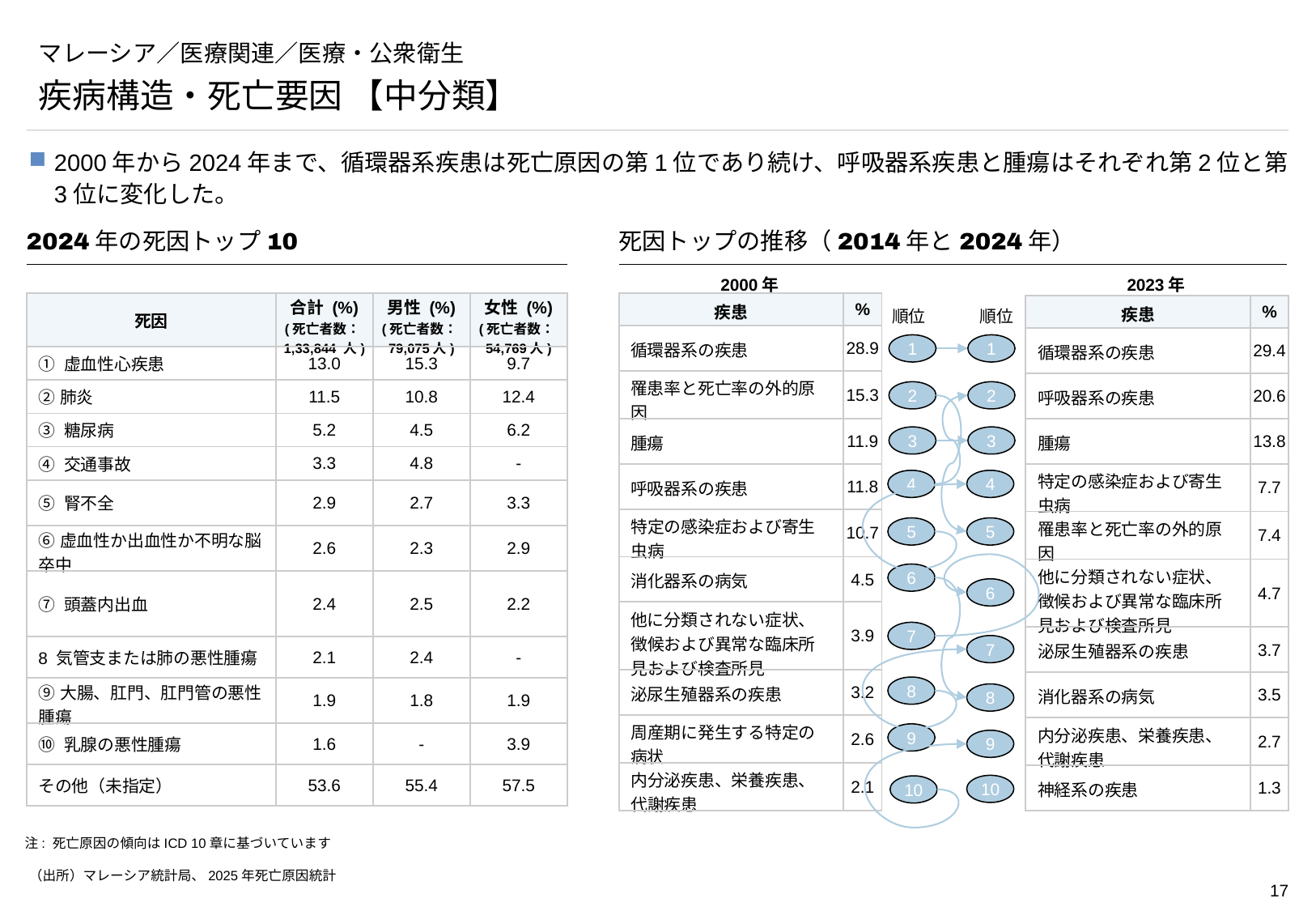

# マレーシア／医療関連／医療・公衆衛生
疾病構造・死亡要因 【中分類】
2000年から2024年まで、循環器系疾患は死亡原因の第1位であり続け、呼吸器系疾患と腫瘍はそれぞれ第2位と第3位に変化した。
2024年の死因トップ10
死因トップの推移（2014年と2024年）
2000年
2023年
| 疾患 | % |
| --- | --- |
| 循環器系の疾患 | 28.9 |
| 罹患率と死亡率の外的原因 | 15.3 |
| 腫瘍 | 11.9 |
| 呼吸器系の疾患 | 11.8 |
| 特定の感染症および寄生虫病 | 10.7 |
| 消化器系の病気 | 4.5 |
| 他に分類されない症状、徴候および異常な臨床所見および検査所見 | 3.9 |
| 泌尿生殖器系の疾患 | 3.2 |
| 周産期に発生する特定の病状 | 2.6 |
| 内分泌疾患、栄養疾患、代謝疾患 | 2.1 |
| 死因 | 合計 (%) (死亡者数：1,33,844 人) | 男性 (%) (死亡者数：79,075人) | 女性 (%) (死亡者数：54,769人) |
| --- | --- | --- | --- |
| ① 虚血性心疾患 | 13.0 | 15.3 | 9.7 |
| ②肺炎 | 11.5 | 10.8 | 12.4 |
| ③ 糖尿病 | 5.2 | 4.5 | 6.2 |
| ④ 交通事故 | 3.3 | 4.8 | - |
| ⑤ 腎不全 | 2.9 | 2.7 | 3.3 |
| ⑥虚血性か出血性か不明な脳卒中 | 2.6 | 2.3 | 2.9 |
| ⑦ 頭蓋内出血 | 2.4 | 2.5 | 2.2 |
| 8 気管支または肺の悪性腫瘍 | 2.1 | 2.4 | - |
| ⑨大腸、肛門、肛門管の悪性腫瘍 | 1.9 | 1.8 | 1.9 |
| ⑩ 乳腺の悪性腫瘍 | 1.6 | - | 3.9 |
| その他（未指定） | 53.6 | 55.4 | 57.5 |
順位
順位
| 疾患 | % |
| --- | --- |
| 循環器系の疾患 | 29.4 |
| 呼吸器系の疾患 | 20.6 |
| 腫瘍 | 13.8 |
| 特定の感染症および寄生虫病 | 7.7 |
| 罹患率と死亡率の外的原因 | 7.4 |
| 他に分類されない症状、徴候および異常な臨床所見および検査所見 | 4.7 |
| 泌尿生殖器系の疾患 | 3.7 |
| 消化器系の病気 | 3.5 |
| 内分泌疾患、栄養疾患、代謝疾患 | 2.7 |
| 神経系の疾患 | 1.3 |
1
1
2
2
3
3
4
4
5
5
6
6
7
7
8
8
9
9
10
10
注: 死亡原因の傾向はICD 10章に基づいています
（出所）マレーシア統計局、2025年死亡原因統計